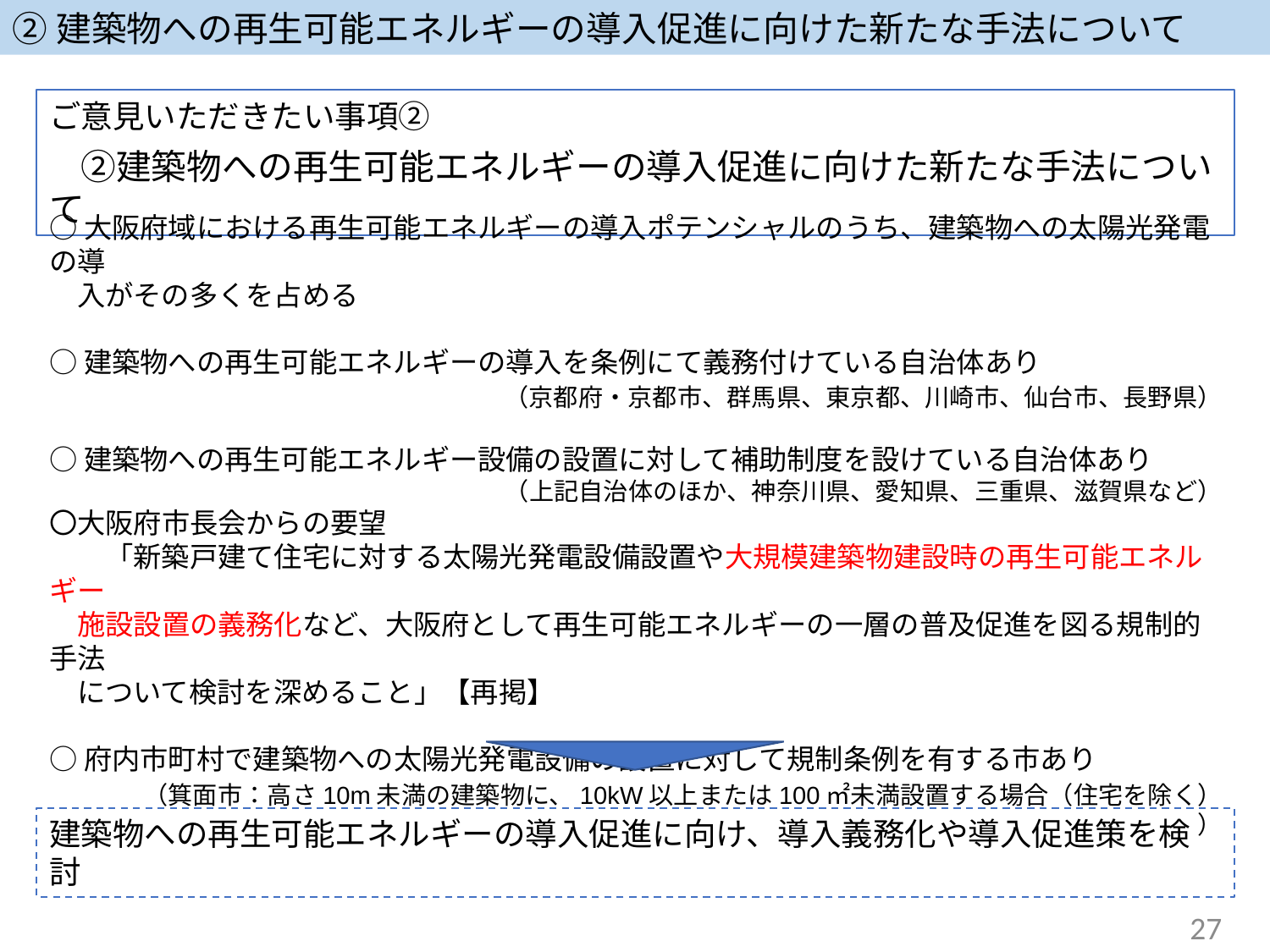

②建築物への再生可能エネルギーの導入促進に向けた新たな手法について
ご意見いただきたい事項②
　②建築物への再生可能エネルギーの導入促進に向けた新たな手法について
○大阪府域における再生可能エネルギーの導入ポテンシャルのうち、建築物への太陽光発電の導
　入がその多くを占める

○建築物への再生可能エネルギーの導入を条例にて義務付けている自治体あり
　（京都府・京都市、群馬県、東京都、川崎市、仙台市、長野県）

○建築物への再生可能エネルギー設備の設置に対して補助制度を設けている自治体あり
　（上記自治体のほか、神奈川県、愛知県、三重県、滋賀県など）
〇大阪府市長会からの要望
　　「新築戸建て住宅に対する太陽光発電設備設置や大規模建築物建設時の再生可能エネルギー
　施設設置の義務化など、大阪府として再生可能エネルギーの一層の普及促進を図る規制的手法
　について検討を深めること」【再掲】

○府内市町村で建築物への太陽光発電設備の設置に対して規制条例を有する市あり
　　　（箕面市：高さ10m未満の建築物に、10kW以上または100㎡未満設置する場合（住宅を除く） ）

建築物への再生可能エネルギーの導入促進に向け、導入義務化や導入促進策を検討
27